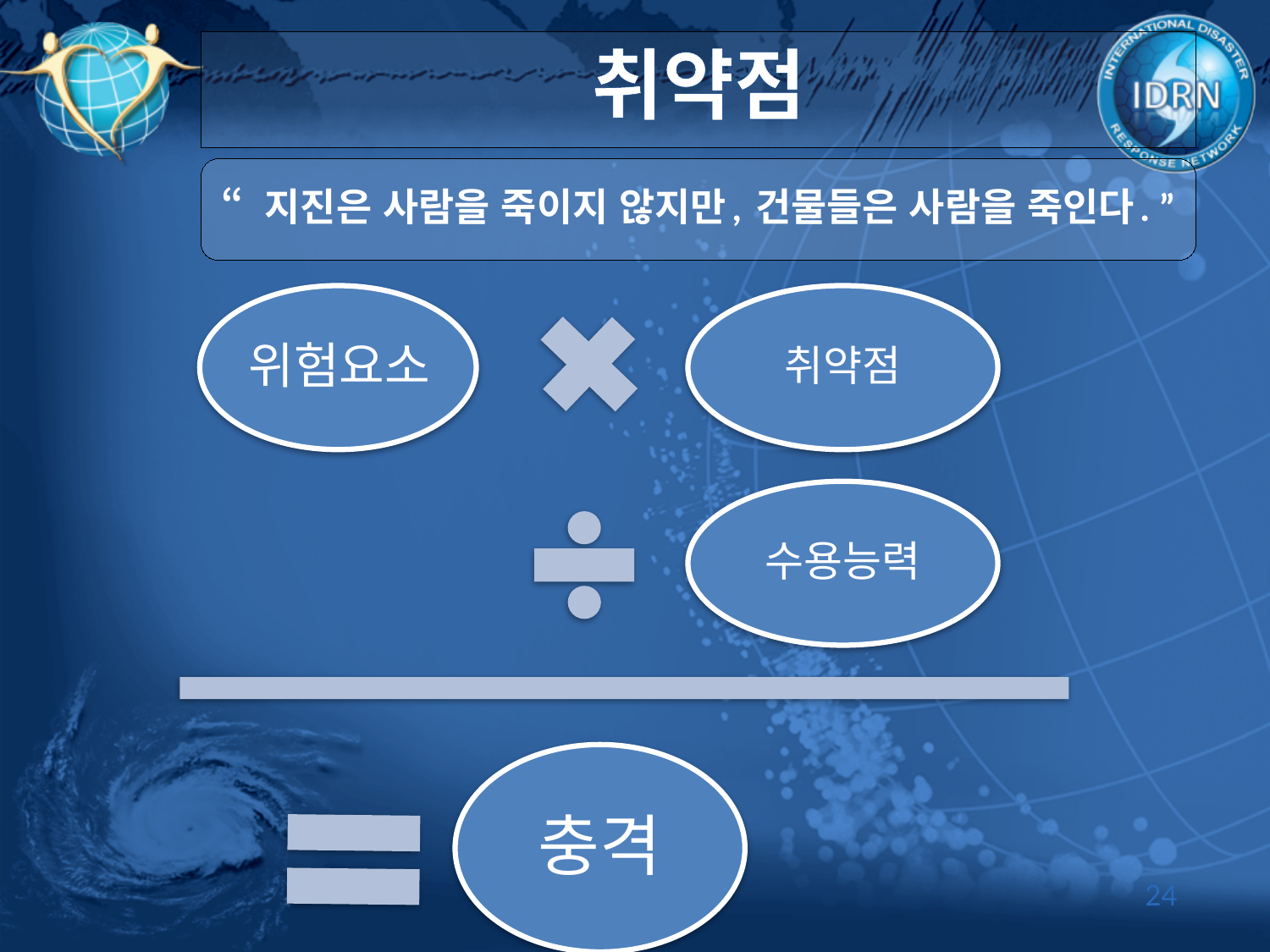

# 취약점
“지진은 사람을 죽이지 않지만, 건물들은 사람을 죽인다. ”

위험요소

취약점

수용능력

충격

24